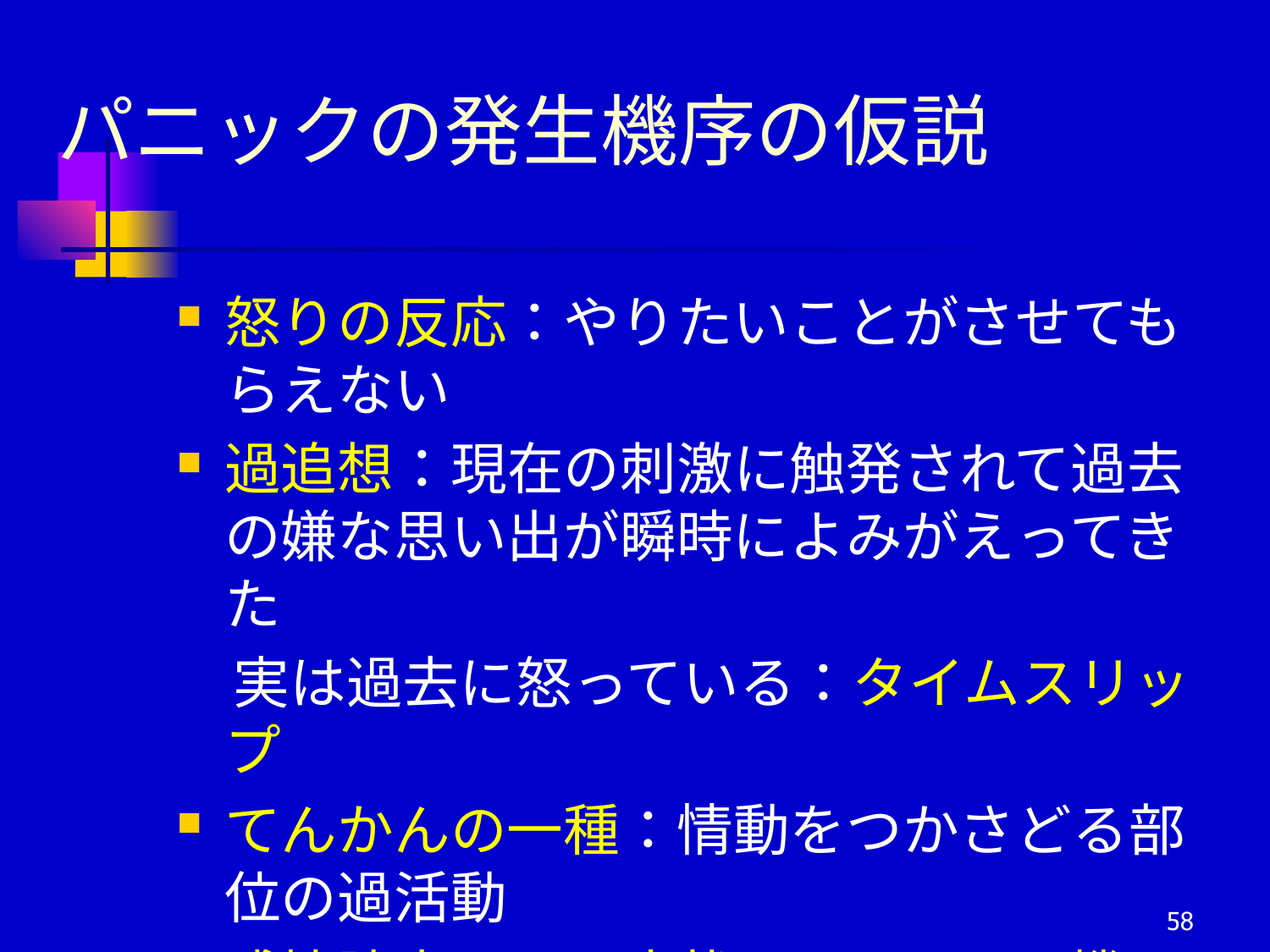

# パニックの発生機序の仮説
怒りの反応：やりたいことがさせてもらえない
過追想：現在の刺激に触発されて過去の嫌な思い出が瞬時によみがえってきた
　実は過去に怒っている：タイムスリップ
てんかんの一種：情動をつかさどる部位の過活動
感情障害、うつ症状のひとつ：不機嫌、躁症状：多弁多動・気分高揚・易刺激性

58